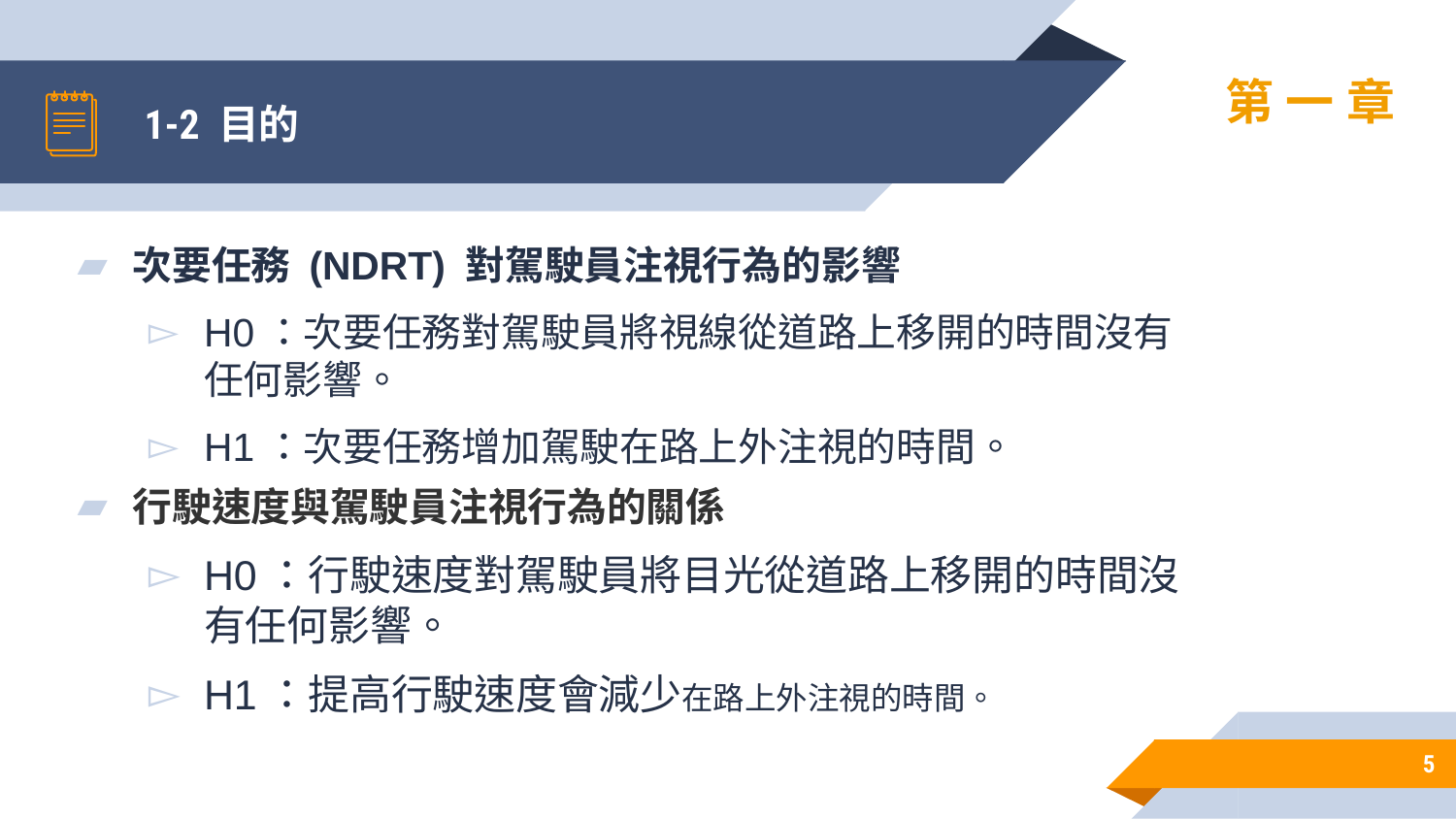

# 1-2 目的
第一章

次要任務 (NDRT) 對駕駛員注視行為的影響
H0：次要任務對駕駛員將視線從道路上移開的時間沒有任何影響。
H1：次要任務增加駕駛在路上外注視的時間。
行駛速度與駕駛員注視行為的關係
H0：行駛速度對駕駛員將目光從道路上移開的時間沒有任何影響。
H1：提高行駛速度會減少在路上外注視的時間。

5